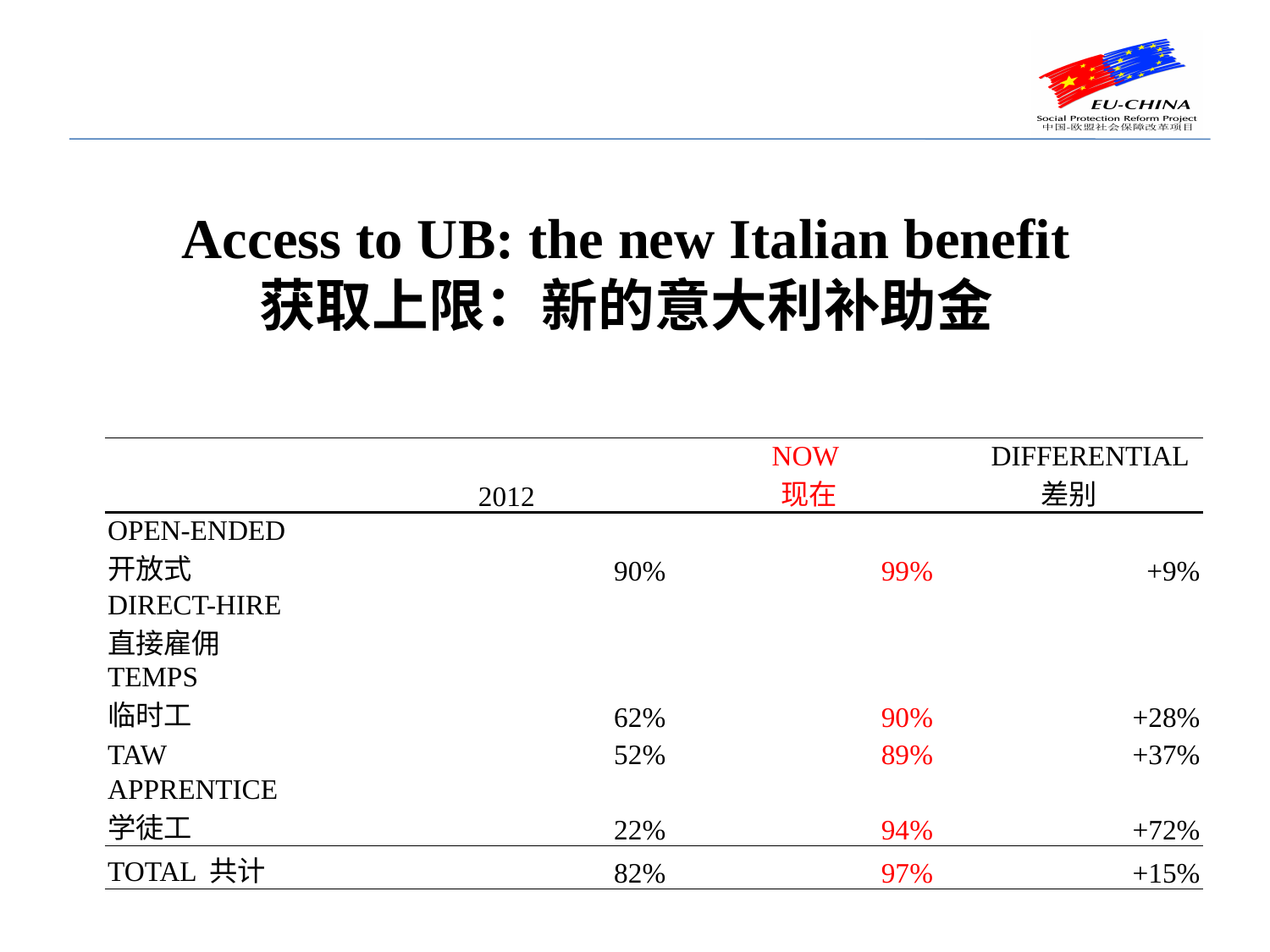

# Access to UB: the new Italian benefit 获取上限：新的意大利补助金
|  |  |  |  |
| --- | --- | --- | --- |
|  | 2012 | NOW 现在 | DIFFERENTIAL 差别 |
| OPEN-ENDED 开放式 | 90% | 99% | +9% |
| DIRECT-HIRE 直接雇佣 TEMPS 临时工 | 62% | 90% | +28% |
| TAW | 52% | 89% | +37% |
| APPRENTICE 学徒工 | 22% | 94% | +72% |
| TOTAL 共计 | 82% | 97% | +15% |